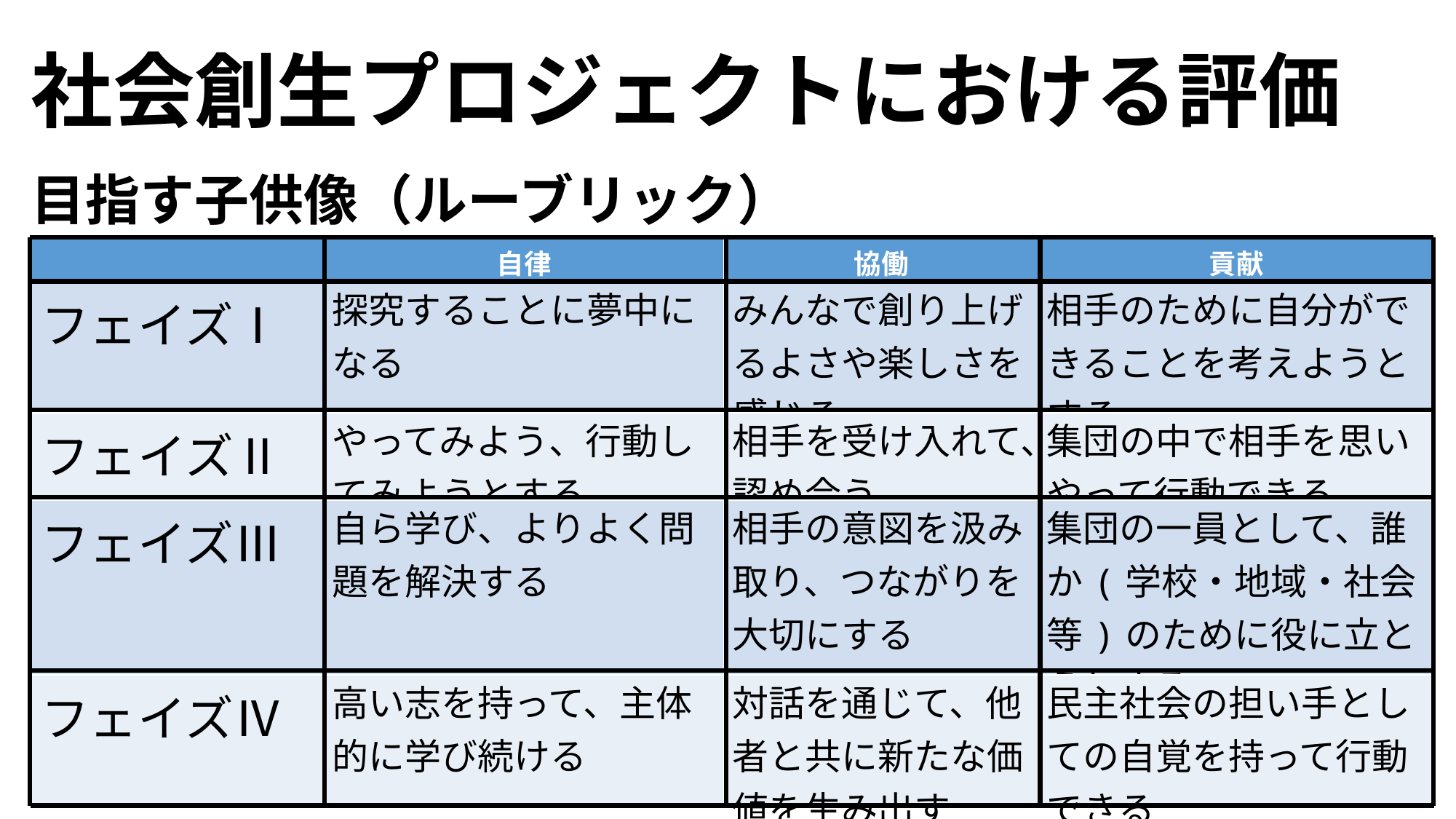

社会創生プロジェクトにおける評価
目指す子供像（ルーブリック）
|  | 自律 | 協働 | 貢献 |
| --- | --- | --- | --- |
| フェイズⅠ | 探究することに夢中になる | みんなで創り上げるよさや楽しさを感じる | 相手のために自分ができることを考えようとする |
| フェイズⅡ | やってみよう、行動してみようとする | 相手を受け入れて、認め合う | 集団の中で相手を思いやって行動できる |
| フェイズⅢ | 自ら学び、よりよく問題を解決する | 相手の意図を汲み取り、つながりを大切にする | 集団の一員として、誰か(学校・地域・社会等)のために役に立とうとする |
| フェイズⅣ | 高い志を持って、主体的に学び続ける | 対話を通じて、他者と共に新たな価値を生み出す | 民主社会の担い手としての自覚を持って行動できる |